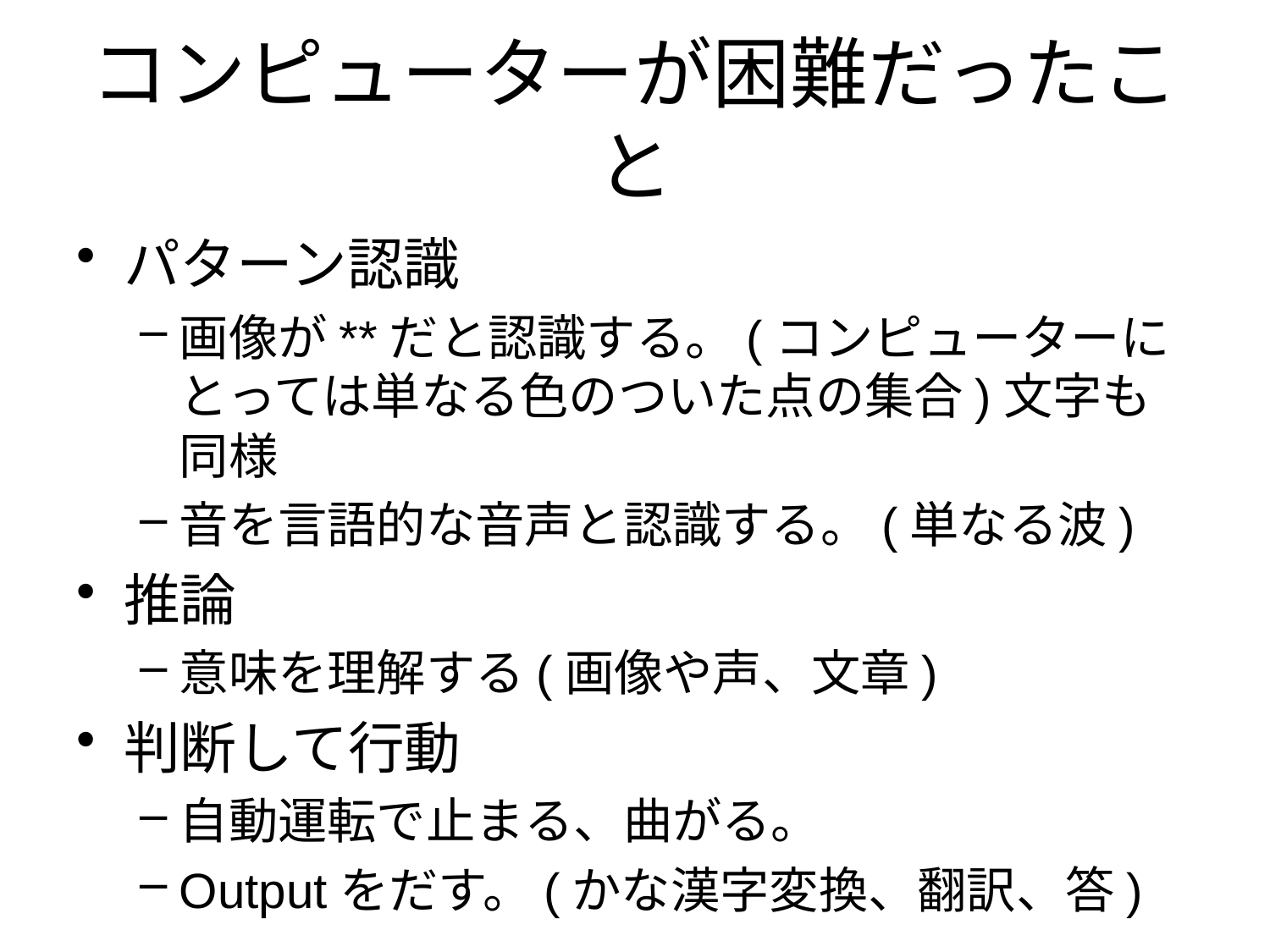

# コンピューターが困難だったこと
パターン認識
画像が**だと認識する。(コンピューターにとっては単なる色のついた点の集合)文字も同様
音を言語的な音声と認識する。(単なる波)
推論
意味を理解する(画像や声、文章)
判断して行動
自動運転で止まる、曲がる。
Outputをだす。(かな漢字変換、翻訳、答)